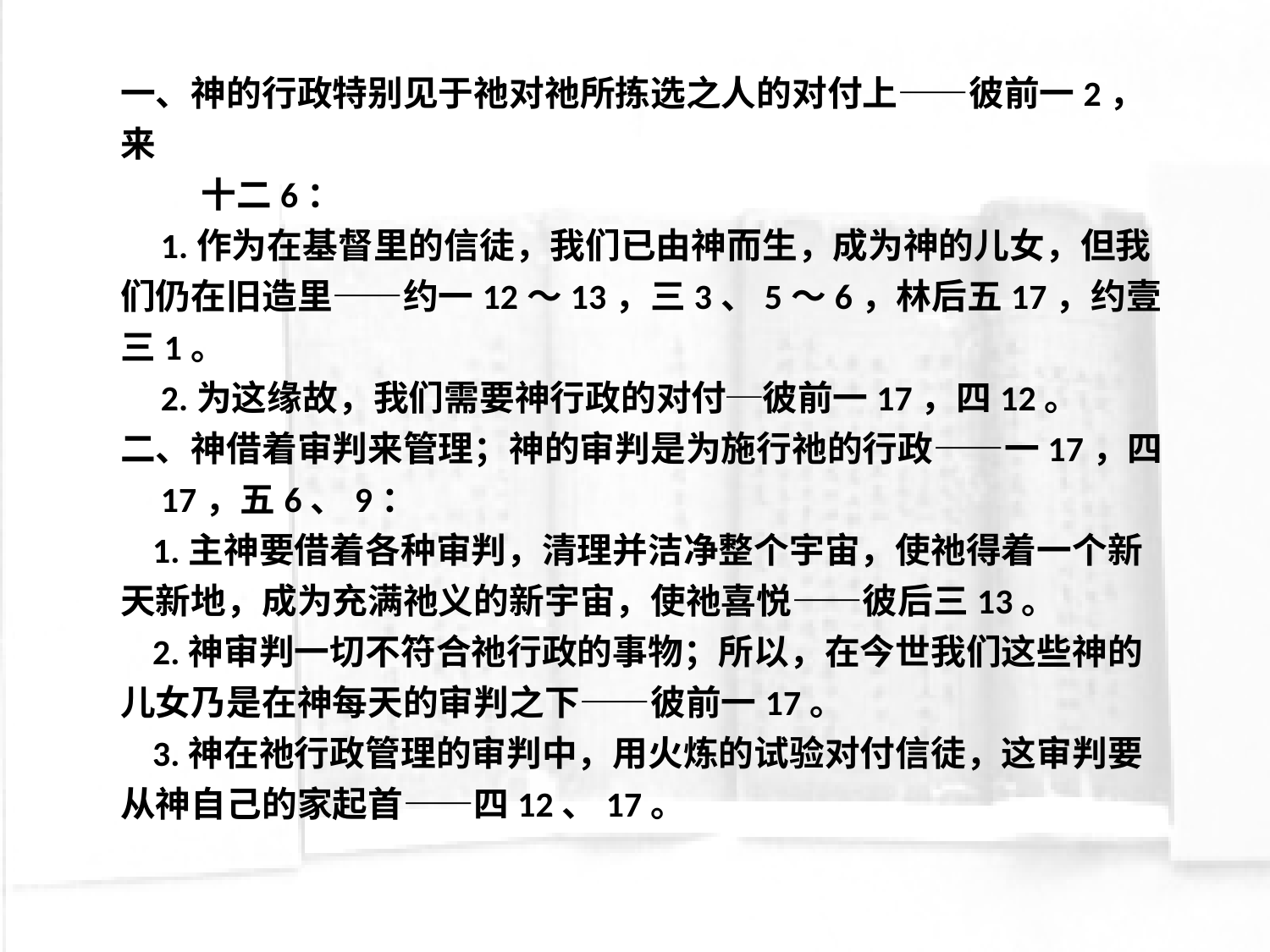

一、神的行政特别见于祂对祂所拣选之人的对付上——彼前一2，来
         十二6：
     1.作为在基督里的信徒，我们已由神而生，成为神的儿女，但我们仍在旧造里——约一12～13，三3、5～6，林后五17，约壹三1。
     2.为这缘故，我们需要神行政的对付─彼前一17，四12。
二、神借着审判来管理；神的审判是为施行祂的行政——一17，四
     17，五6、9：
    1.主神要借着各种审判，清理并洁净整个宇宙，使祂得着一个新天新地，成为充满祂义的新宇宙，使祂喜悦——彼后三13。
    2.神审判一切不符合祂行政的事物；所以，在今世我们这些神的儿女乃是在神每天的审判之下——彼前一17。
    3.神在祂行政管理的审判中，用火炼的试验对付信徒，这审判要从神自己的家起首——四12、17。